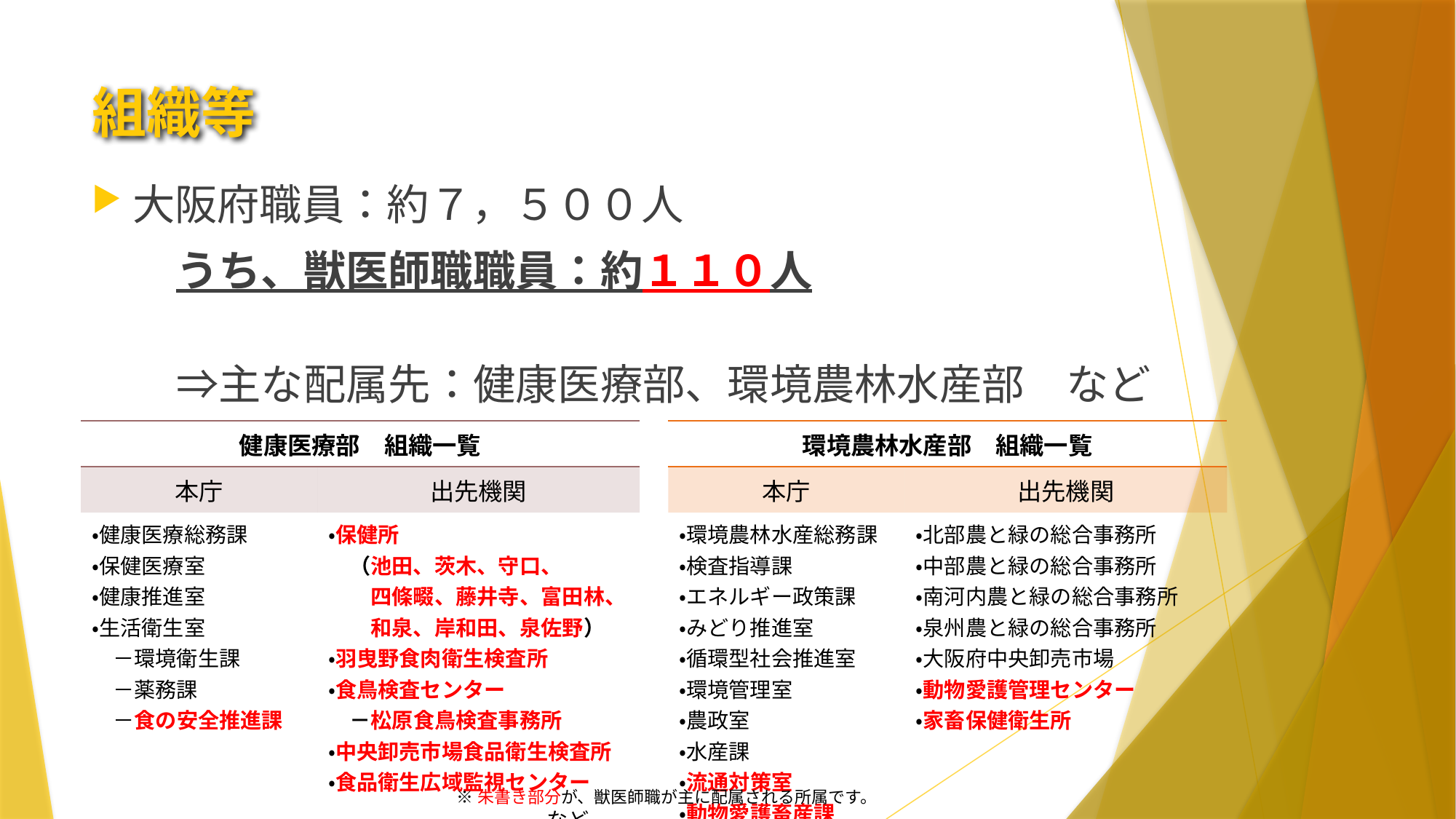

# 組織等
大阪府職員：約７，５００人
　　うち、獣医師職職員：約１１０人

　　⇒主な配属先：健康医療部、環境農林水産部　など
| 環境農林水産部　組織一覧 |  |
| --- | --- |
| 本庁 | 出先機関 |
| ・環境農林水産総務課 ・検査指導課 ・エネルギー政策課 ・みどり推進室 ・循環型社会推進室 ・環境管理室 ・農政室 ・水産課 ・流通対策室 ・動物愛護畜産課 | ・北部農と緑の総合事務所 ・中部農と緑の総合事務所 ・南河内農と緑の総合事務所 ・泉州農と緑の総合事務所 ・大阪府中央卸売市場 ・動物愛護管理センター ・家畜保健衛生所 |
| 健康医療部　組織一覧 |  |
| --- | --- |
| 本庁 | 出先機関 |
| ・健康医療総務課 ・保健医療室 ・健康推進室 ・生活衛生室 　－環境衛生課 　－薬務課 　－食の安全推進課 | ・保健所 　（池田、茨木、守口、 　　四條畷、藤井寺、富田林、 　　和泉、岸和田、泉佐野） ・羽曳野食肉衛生検査所 ・食鳥検査センター 　－松原食鳥検査事務所 ・中央卸売市場食品衛生検査所 ・食品衛生広域監視センター 　　　　　　　　など |
※朱書き部分が、獣医師職が主に配属される所属です。